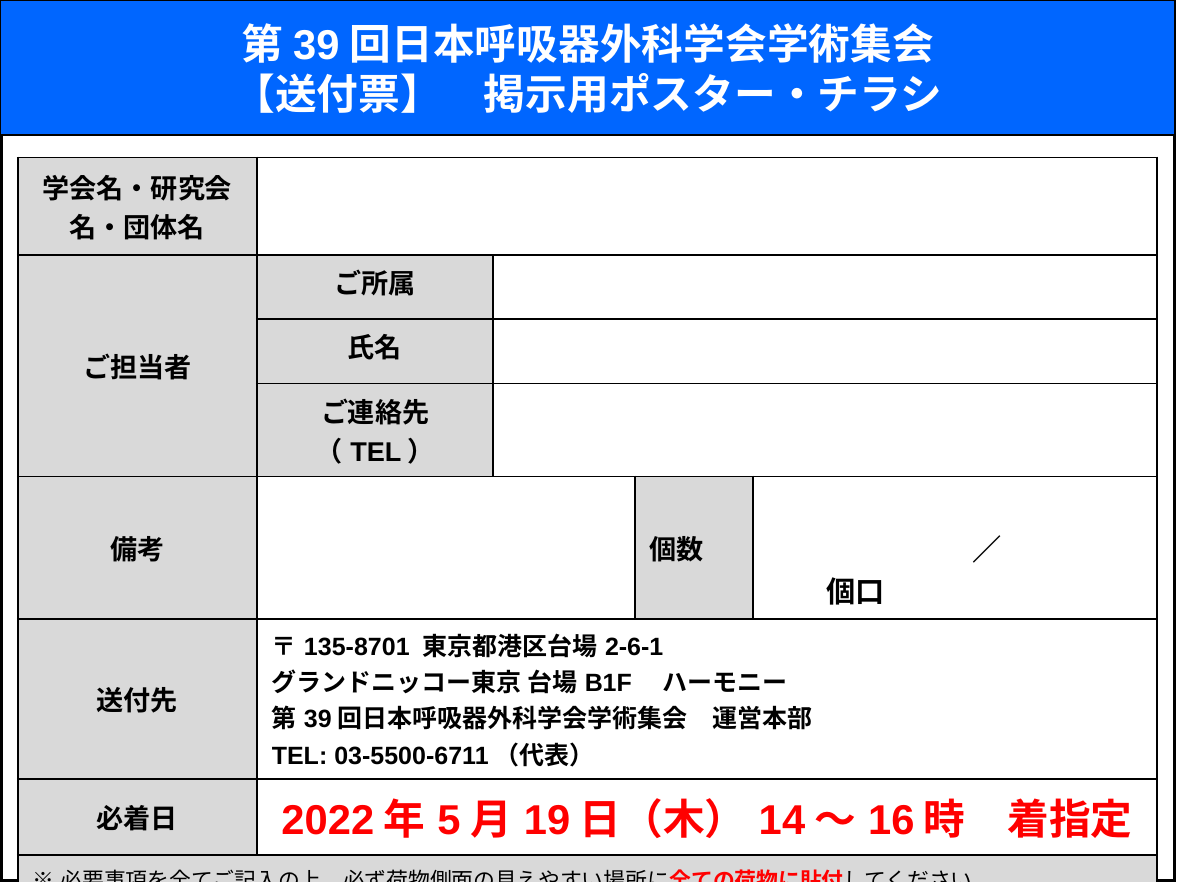

第39回日本呼吸器外科学会学術集会
【送付票】　掲示用ポスター・チラシ
| 学会名・研究会名・団体名 |  |  |  |  |
| --- | --- | --- | --- | --- |
| ご担当者 | ご所属 |  |  |  |
|  | 氏名 |  |  |  |
|  | ご連絡先（TEL） |  |  |  |
| 備考 |  |  | 個数 | ／　　　　　　個口 |
| 送付先 | 〒135-8701 東京都港区台場2-6-1 グランドニッコー東京 台場B1F　ハーモニー　 第39回日本呼吸器外科学会学術集会　運営本部 TEL: 03-5500-6711（代表） |  |  |  |
| 必着日 | 2022年5月19日（木）14〜16時　着指定 |  |  |  |
| ※必要事項を全てご記入の上、必ず荷物側面の見えやすい場所に全ての荷物に貼付してください。 ※本送付状はカラーで印刷をお願いします。 |  |  |  |  |